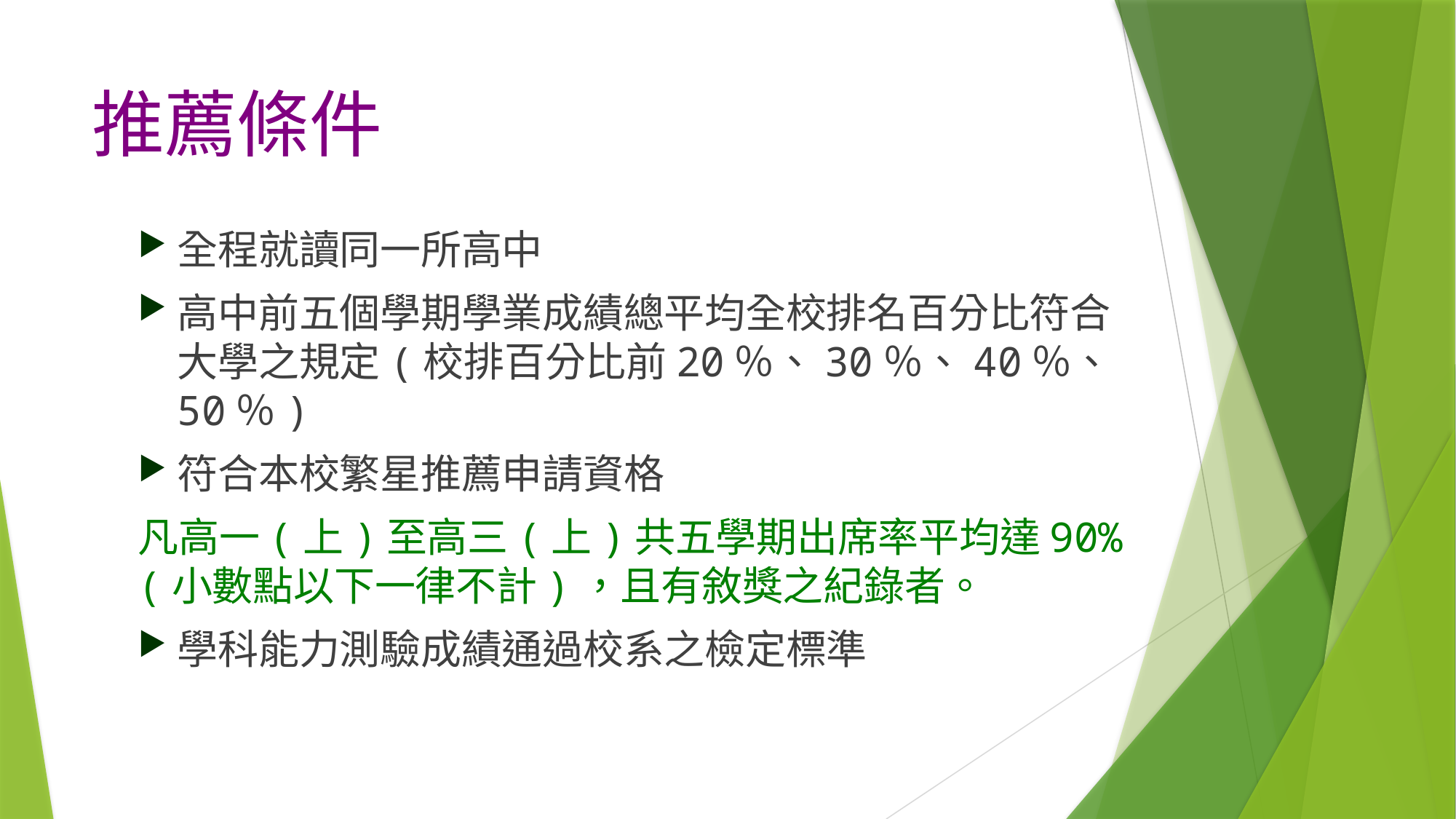

# 推薦條件
全程就讀同一所高中
高中前五個學期學業成績總平均全校排名百分比符合大學之規定(校排百分比前20％、30％、40％、50％)
符合本校繁星推薦申請資格
凡高一(上)至高三(上)共五學期出席率平均達90%(小數點以下一律不計)，且有敘獎之紀錄者。
學科能力測驗成績通過校系之檢定標準